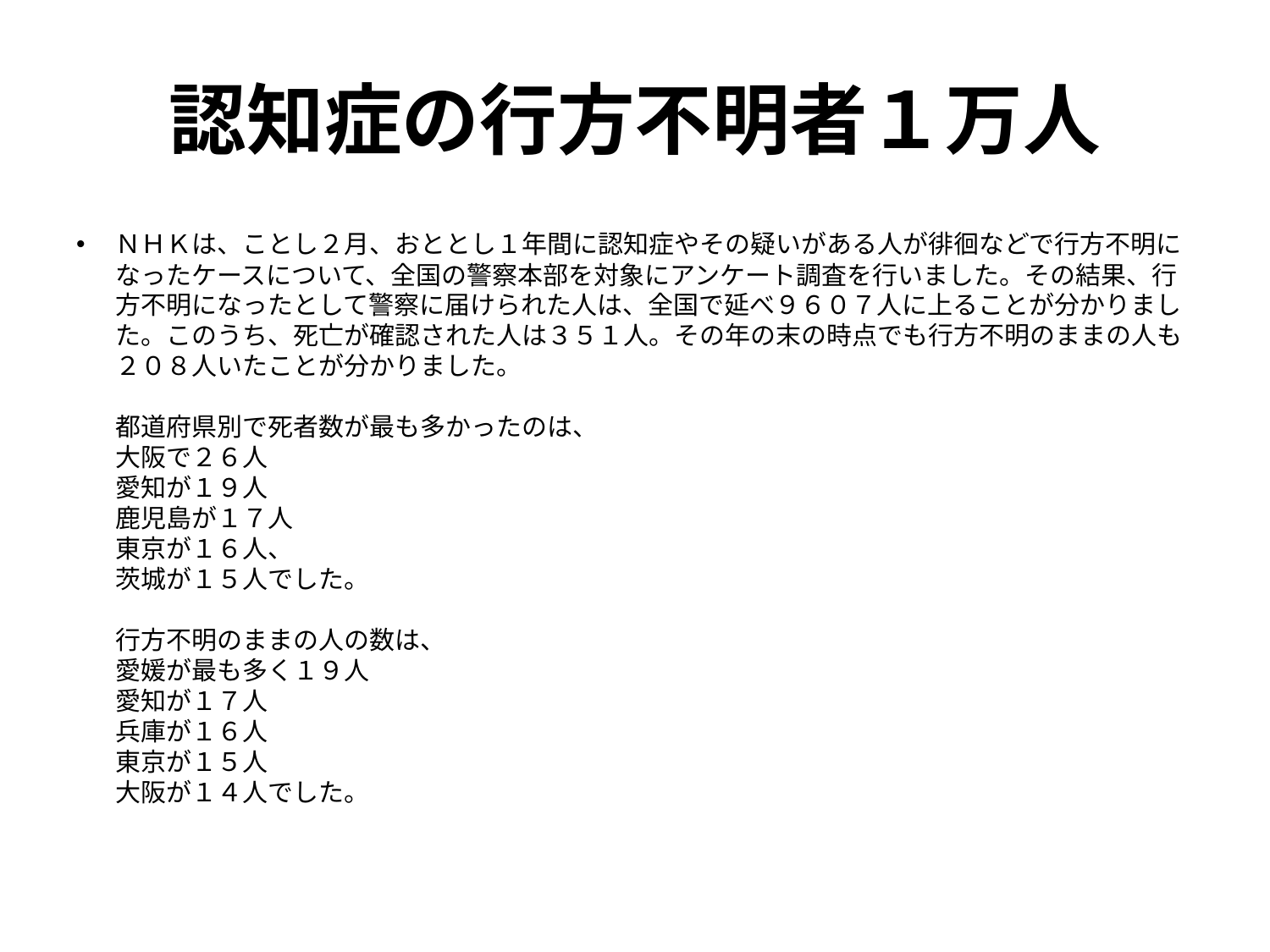

# 認知症の行方不明者１万人
ＮＨＫは、ことし２月、おととし１年間に認知症やその疑いがある人が徘徊などで行方不明になったケースについて、全国の警察本部を対象にアンケート調査を行いました。その結果、行方不明になったとして警察に届けられた人は、全国で延べ９６０７人に上ることが分かりました。このうち、死亡が確認された人は３５１人。その年の末の時点でも行方不明のままの人も２０８人いたことが分かりました。
都道府県別で死者数が最も多かったのは、
大阪で２６人
愛知が１９人
鹿児島が１７人
東京が１６人、
茨城が１５人でした。
行方不明のままの人の数は、
愛媛が最も多く１９人
愛知が１７人
兵庫が１６人
東京が１５人
大阪が１４人でした。